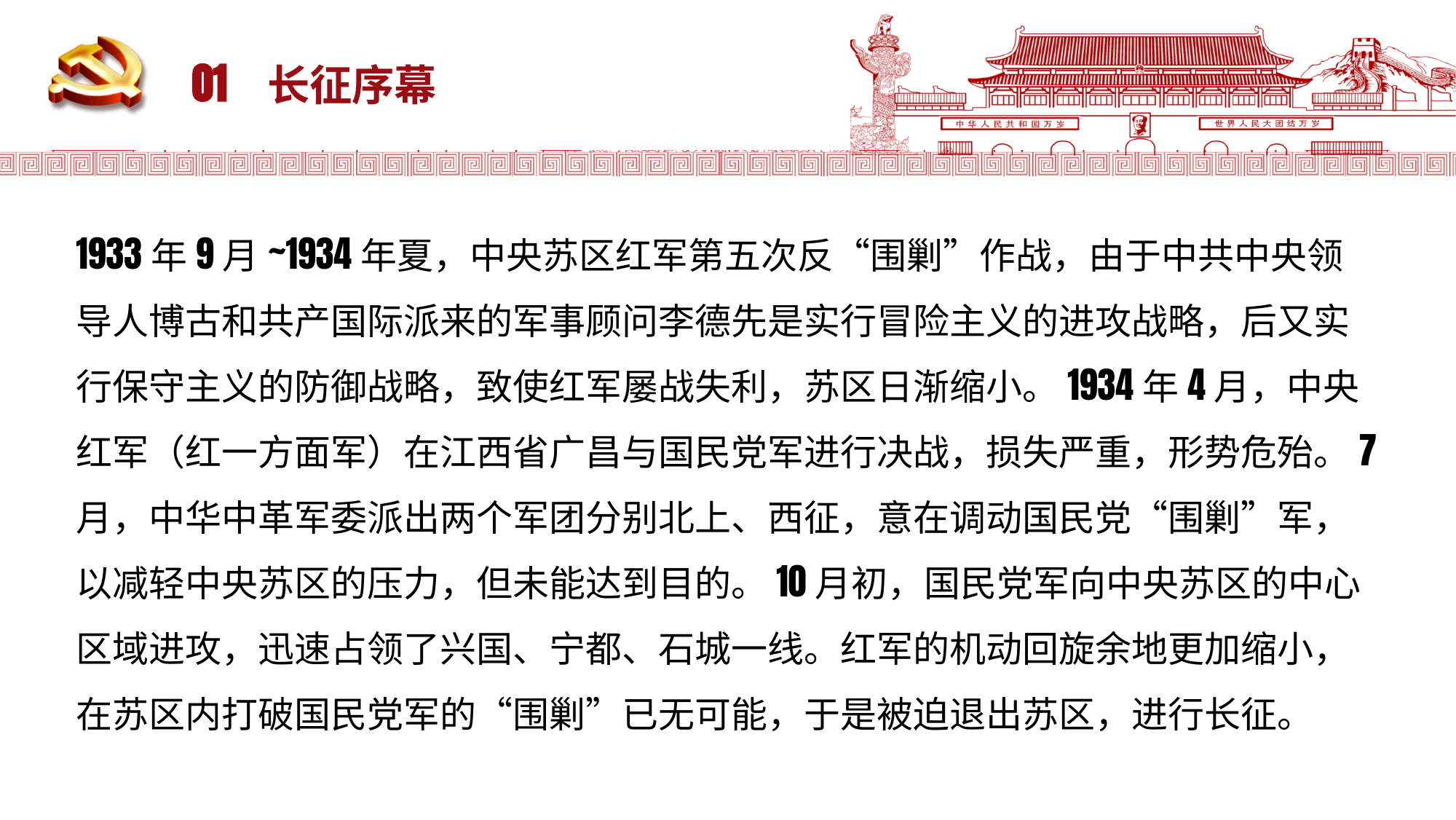

01   长征序幕
1933年9月~1934年夏，中央苏区红军第五次反“围剿”作战，由于中共中央领导人博古和共产国际派来的军事顾问李德先是实行冒险主义的进攻战略，后又实行保守主义的防御战略，致使红军屡战失利，苏区日渐缩小。1934年4月，中央红军（红一方面军）在江西省广昌与国民党军进行决战，损失严重，形势危殆。7月，中华中革军委派出两个军团分别北上、西征，意在调动国民党“围剿”军，以减轻中央苏区的压力，但未能达到目的。10月初，国民党军向中央苏区的中心区域进攻，迅速占领了兴国、宁都、石城一线。红军的机动回旋余地更加缩小，在苏区内打破国民党军的“围剿”已无可能，于是被迫退出苏区，进行长征。